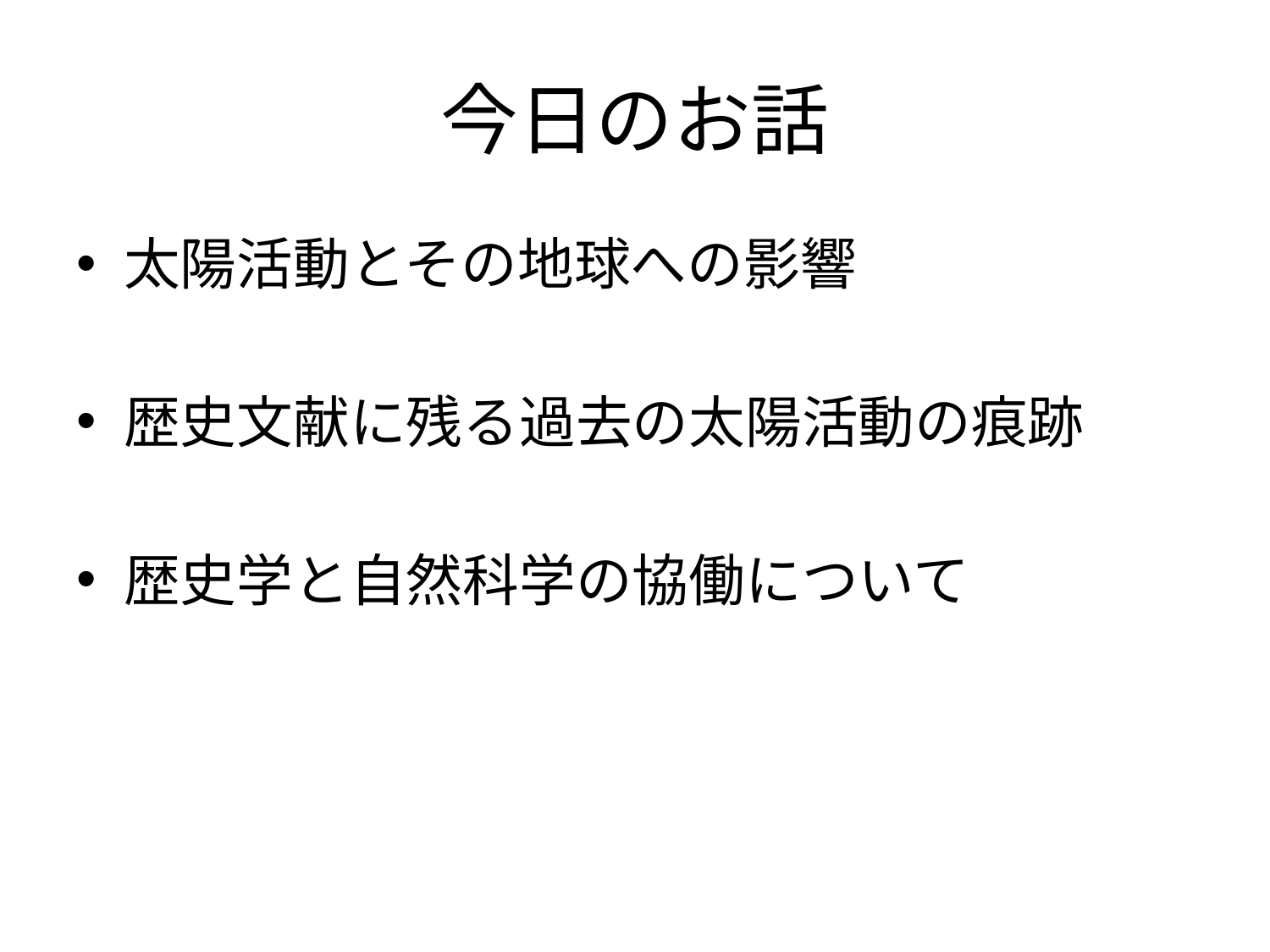

# 今日のお話
太陽活動とその地球への影響

歴史文献に残る過去の太陽活動の痕跡

歴史学と自然科学の協働について